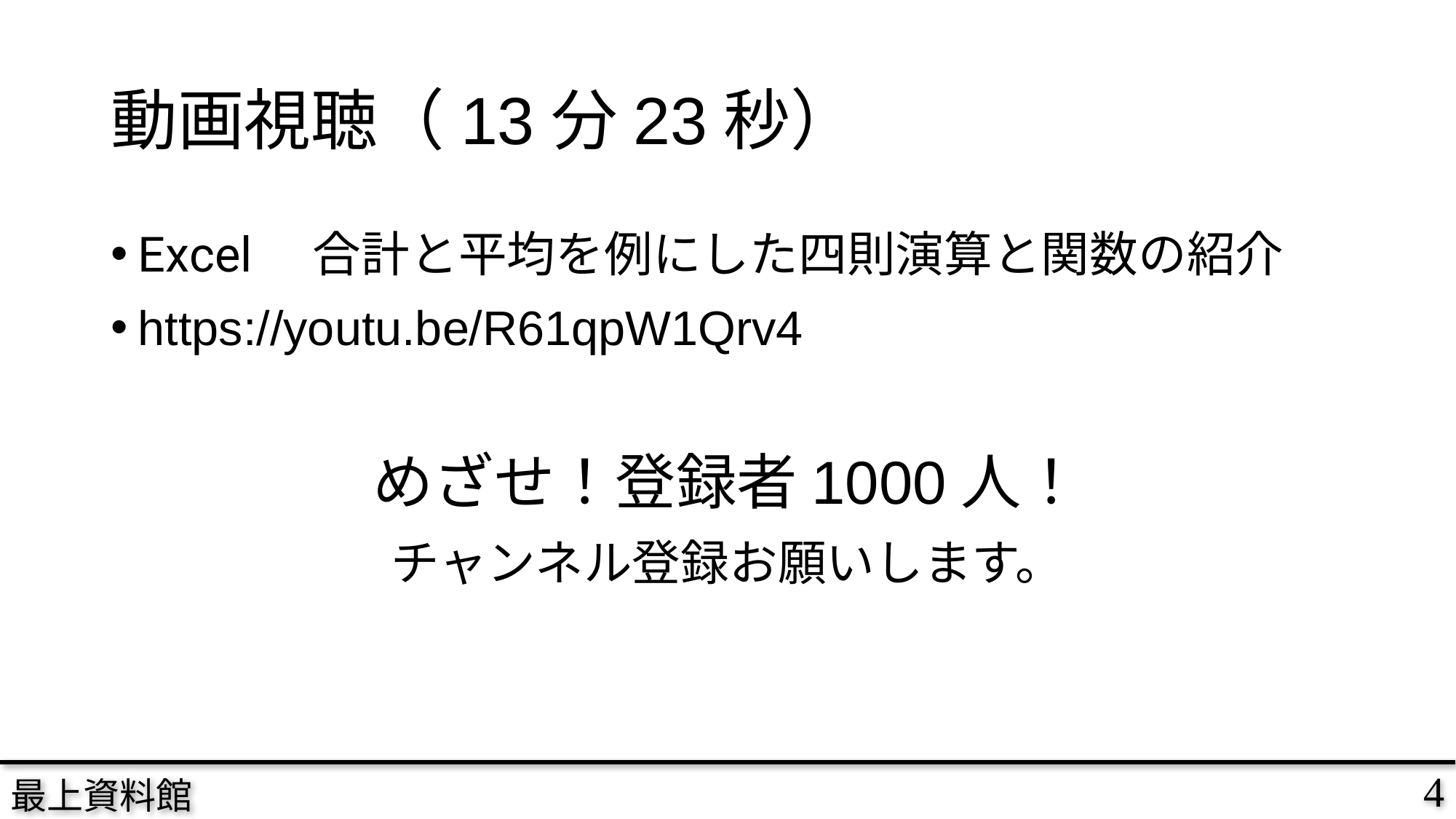

# 動画視聴（13分23秒）
Excel　合計と平均を例にした四則演算と関数の紹介
https://youtu.be/R61qpW1Qrv4

めざせ！登録者1000人！
チャンネル登録お願いします。